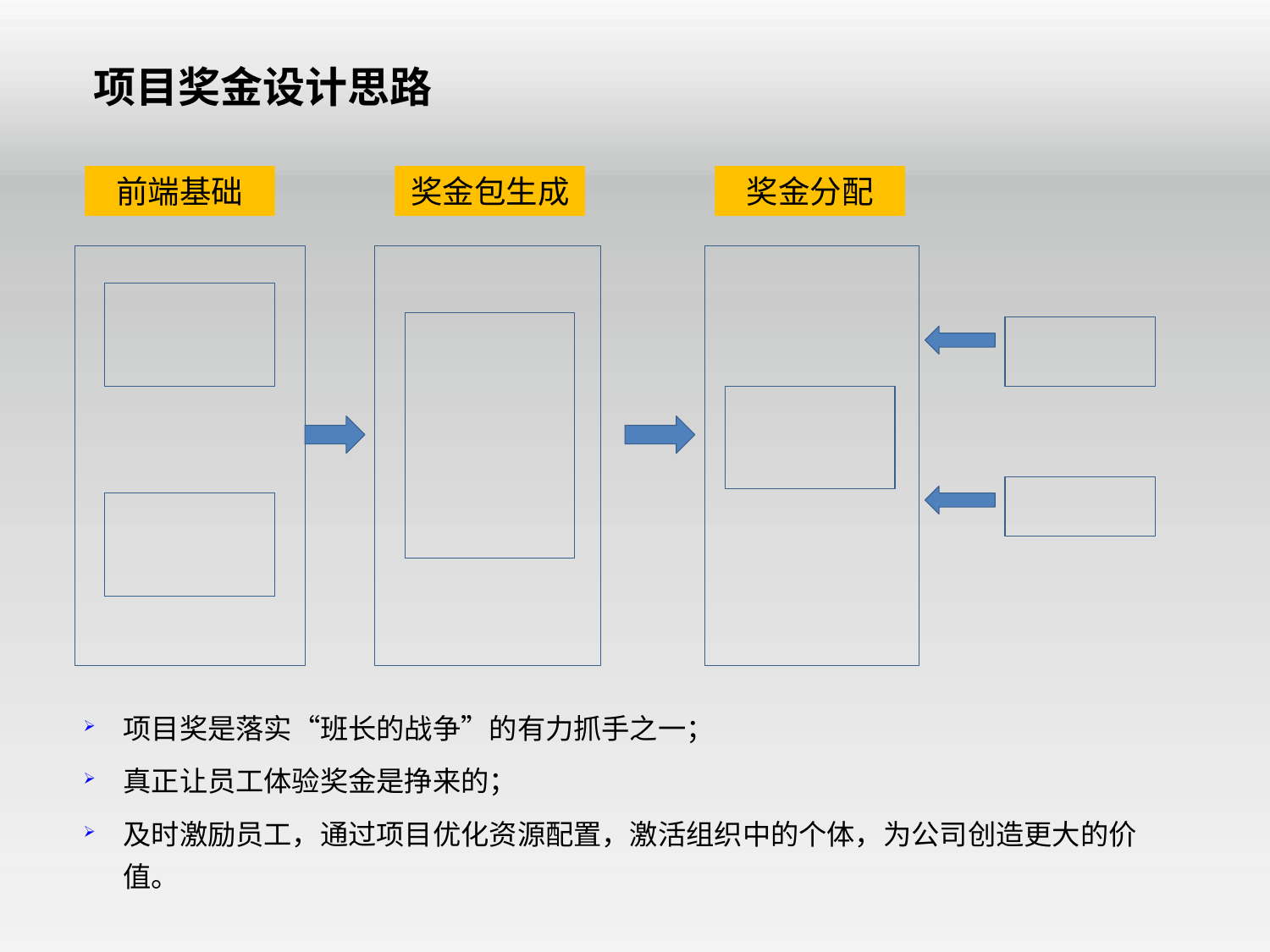

项目奖金设计思路
前端基础
奖金包生成
奖金分配

项目奖是落实“班长的战争”的有力抓手之一；
真正让员工体验奖金是挣来的；
及时激励员工，通过项目优化资源配置，激活组织中的个体，为公司创造更大的价值。